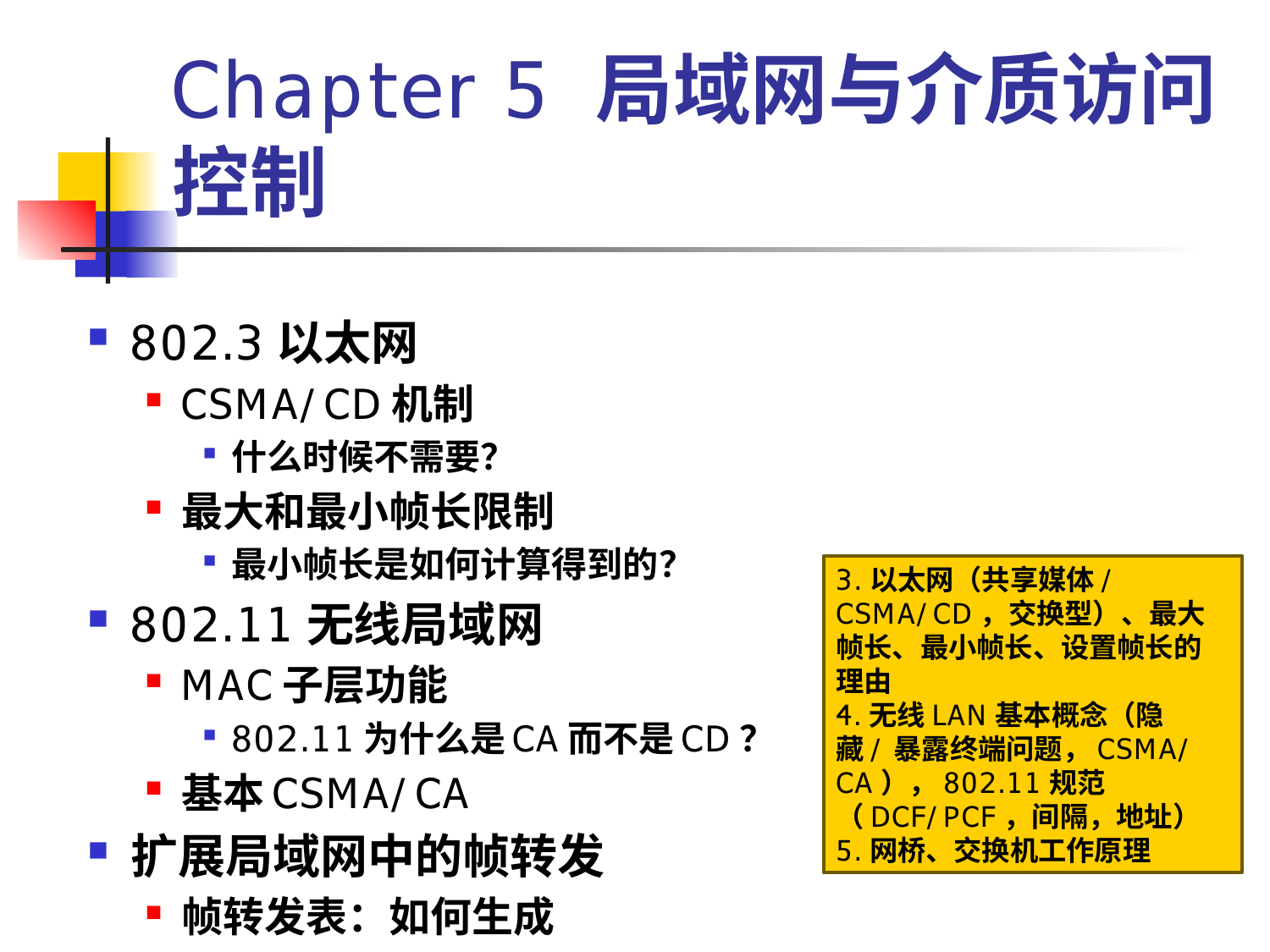

# Chapter 5 局域网与介质访问控制
802.3以太网
CSMA/CD机制
什么时候不需要？
最大和最小帧长限制
最小帧长是如何计算得到的？
802.11无线局域网
MAC子层功能
802.11为什么是CA而不是CD？
基本CSMA/CA
扩展局域网中的帧转发
帧转发表：如何生成
3.以太网（共享媒体/CSMA/CD，交换型）、最大帧长、最小帧长、设置帧长的理由
4.无线LAN基本概念（隐藏/暴露终端问题，CSMA/CA），802.11规范（DCF/PCF，间隔，地址）
5.网桥、交换机工作原理